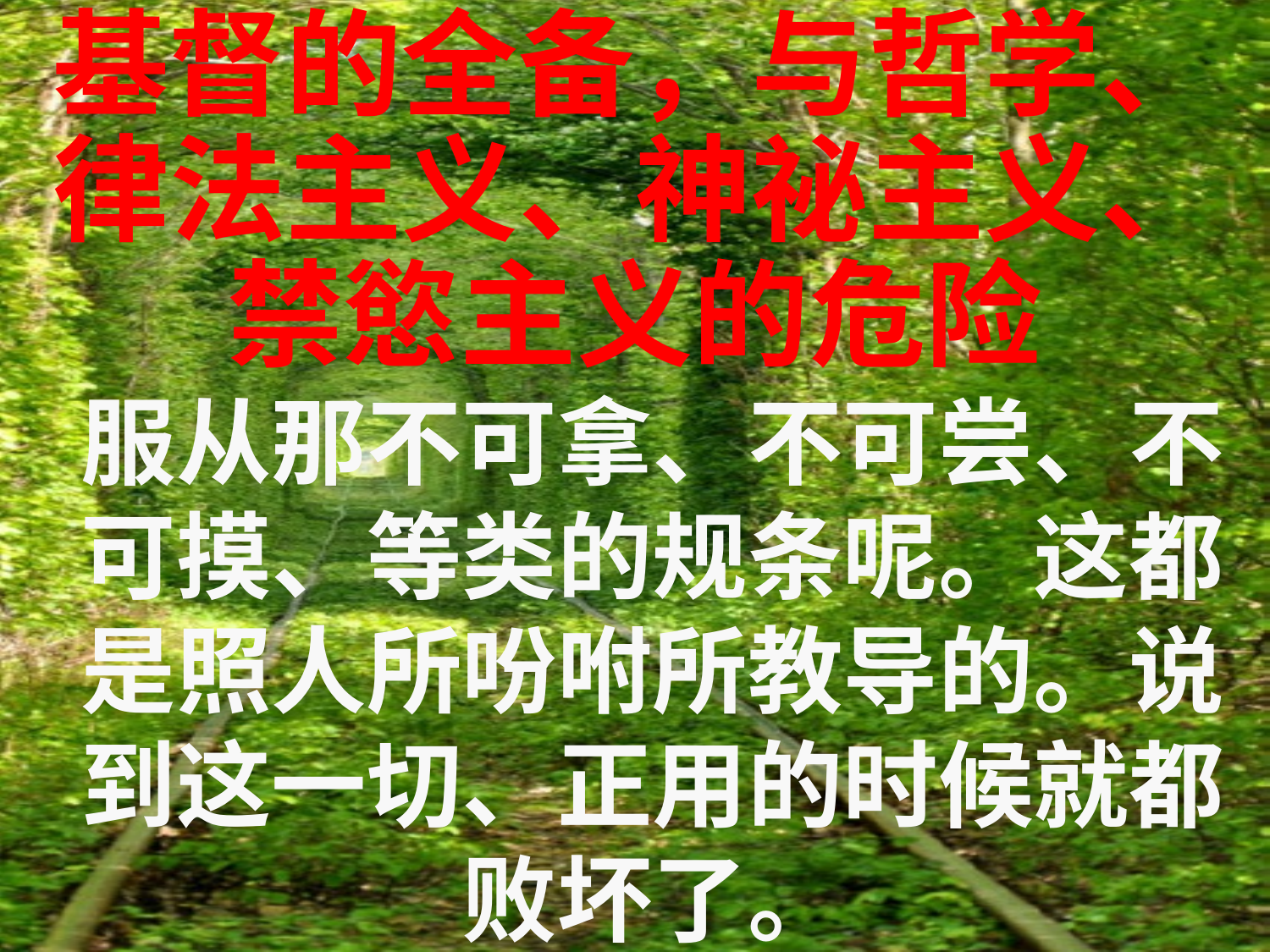

基督的全备，与哲学、律法主义、神祕主义、禁慾主义的危险
服从那不可拿、不可尝、不可摸、等类的规条呢。这都是照人所吩咐所教导的。说到这一切、正用的时候就都败坏了。